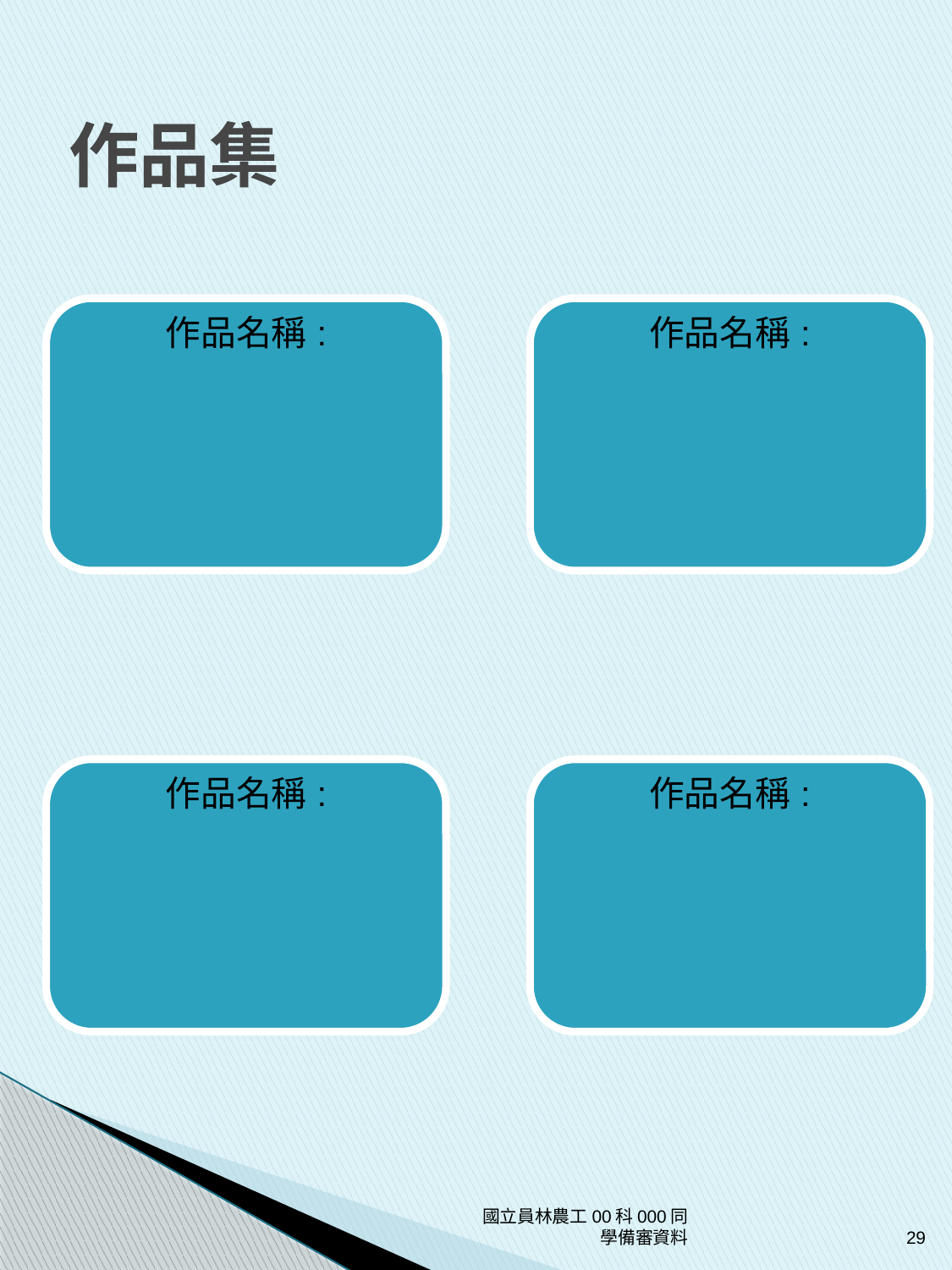

# 作品集
作品名稱:
作品名稱:
作品名稱:
作品名稱:
國立員林農工00科000同學備審資料
29